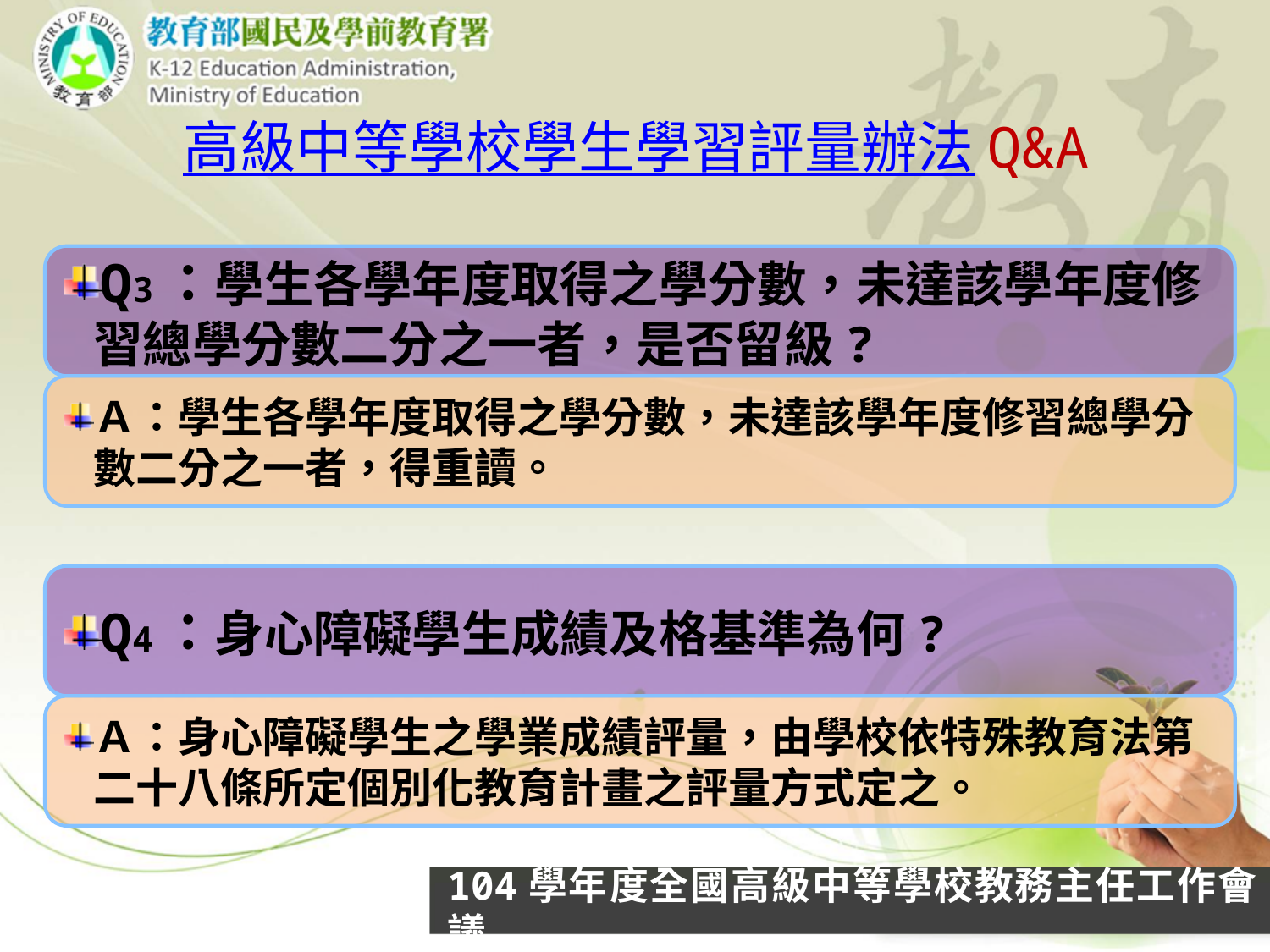

# 高級中等學校學生學習評量辦法Q&A
Q3：學生各學年度取得之學分數，未達該學年度修習總學分數二分之一者，是否留級?
Ａ：學生各學年度取得之學分數，未達該學年度修習總學分數二分之一者，得重讀。
Q4：身心障礙學生成績及格基準為何?
Ａ：身心障礙學生之學業成績評量，由學校依特殊教育法第二十八條所定個別化教育計畫之評量方式定之。
104學年度全國高級中等學校教務主任工作會議
35
35